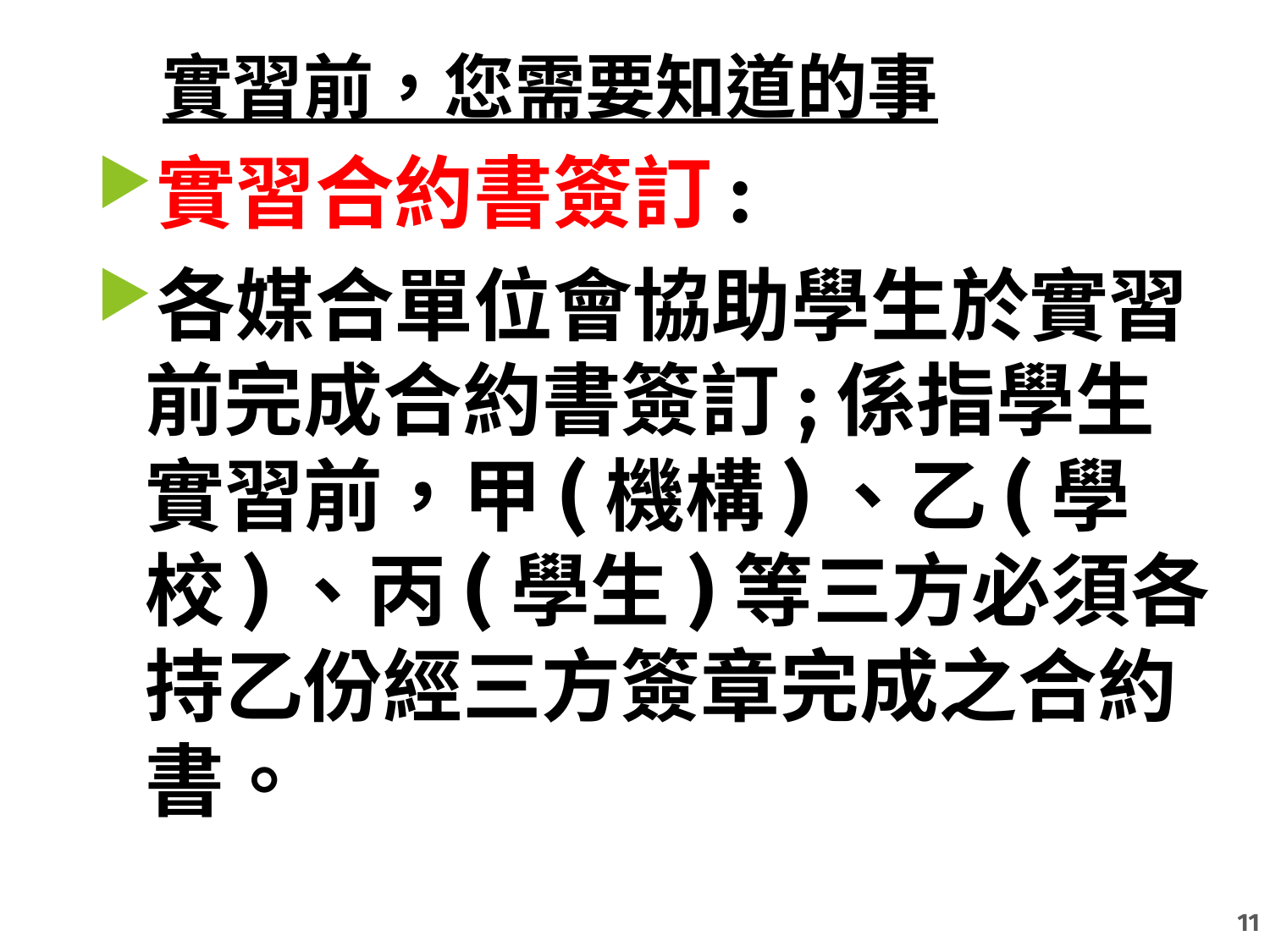

# 實習前，您需要知道的事
實習合約書簽訂:
各媒合單位會協助學生於實習前完成合約書簽訂;係指學生實習前，甲(機構)、乙(學校)、丙(學生)等三方必須各持乙份經三方簽章完成之合約書。